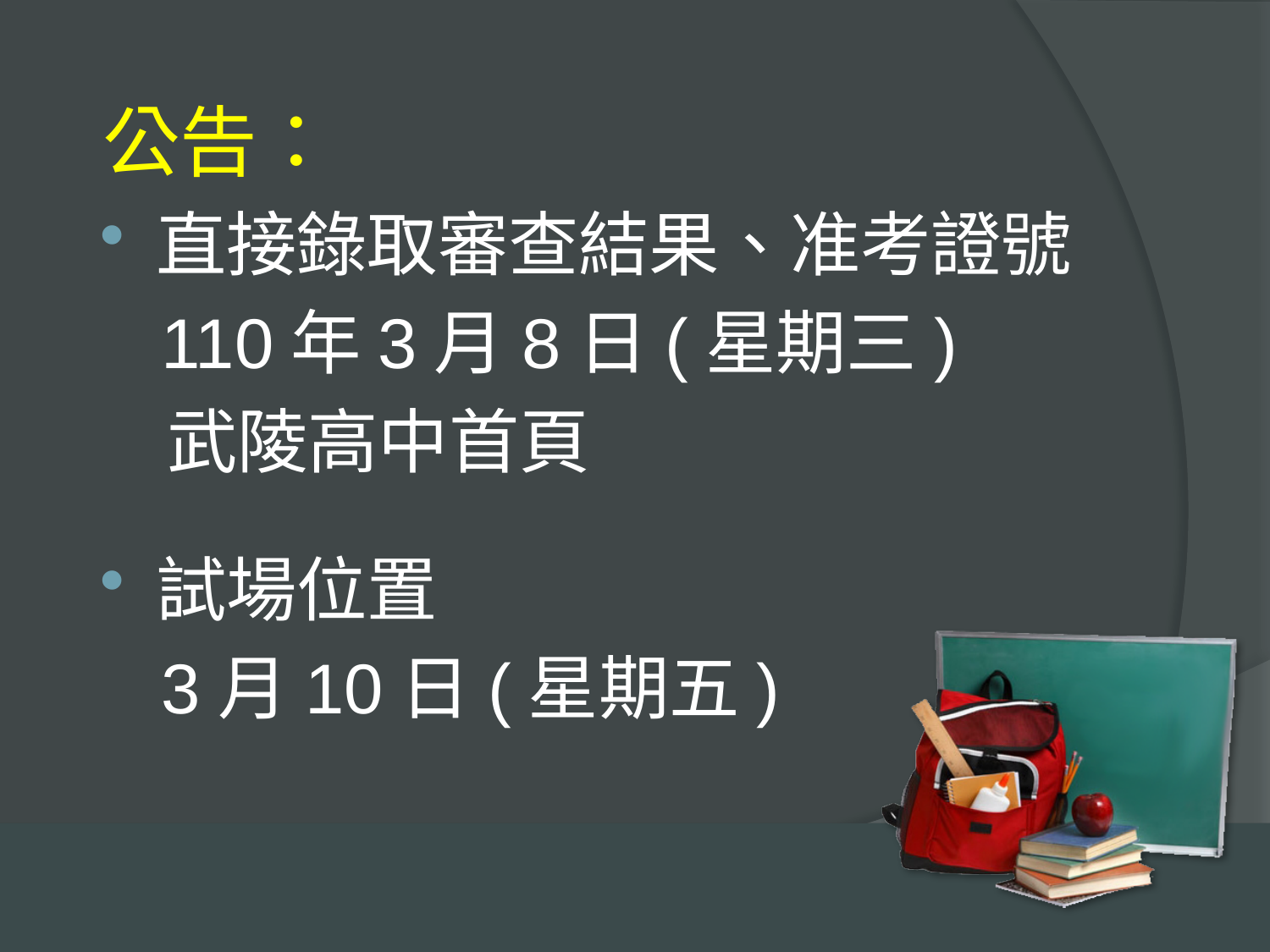

公告：
直接錄取審查結果、准考證號
   110年3月8日(星期三)
   武陵高中首頁

試場位置
   3月10日(星期五)